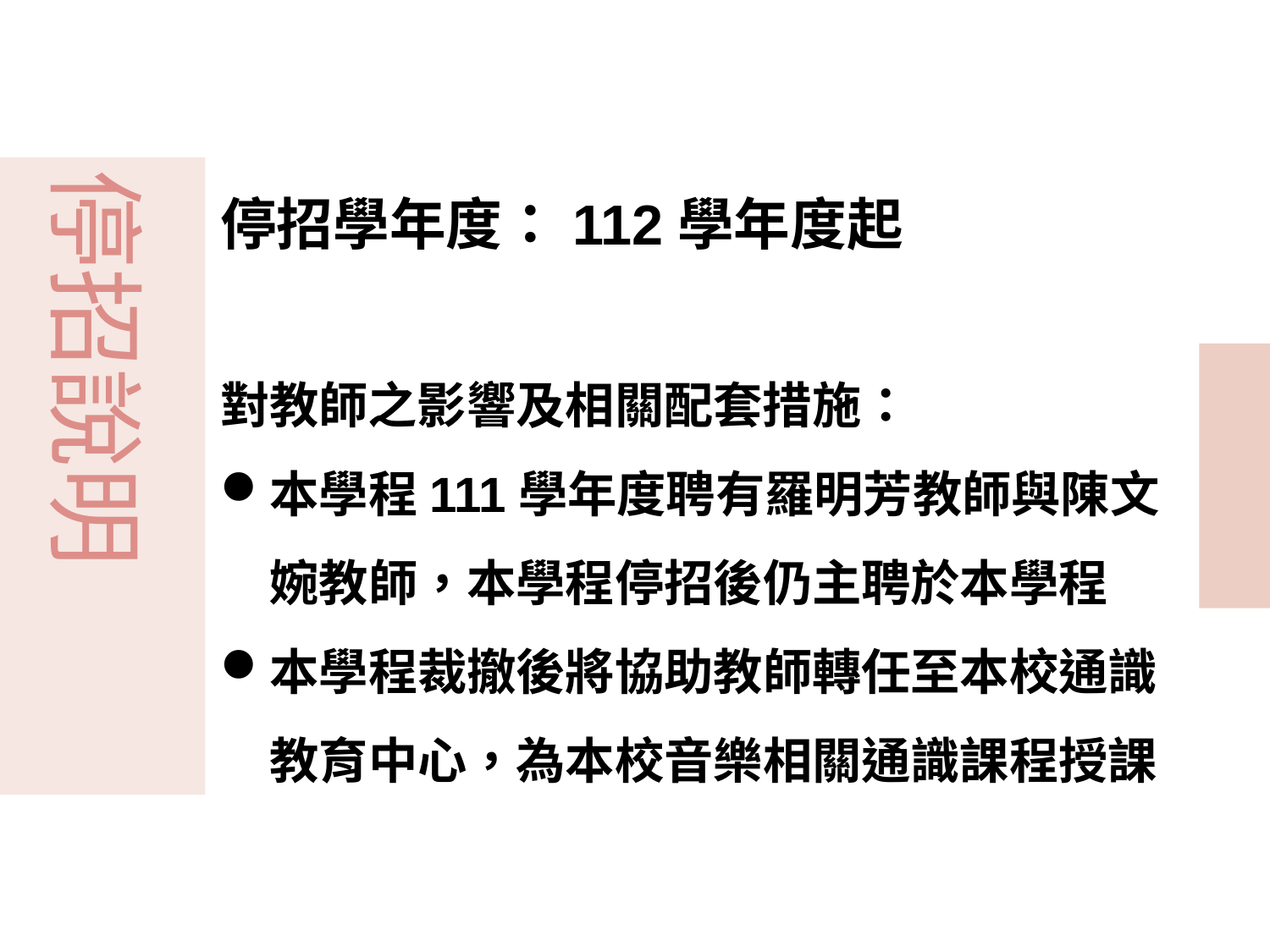

停招學年度：112學年度起

對教師之影響及相關配套措施：
本學程111學年度聘有羅明芳教師與陳文婉教師，本學程停招後仍主聘於本學程
本學程裁撤後將協助教師轉任至本校通識教育中心，為本校音樂相關通識課程授課

停招說明